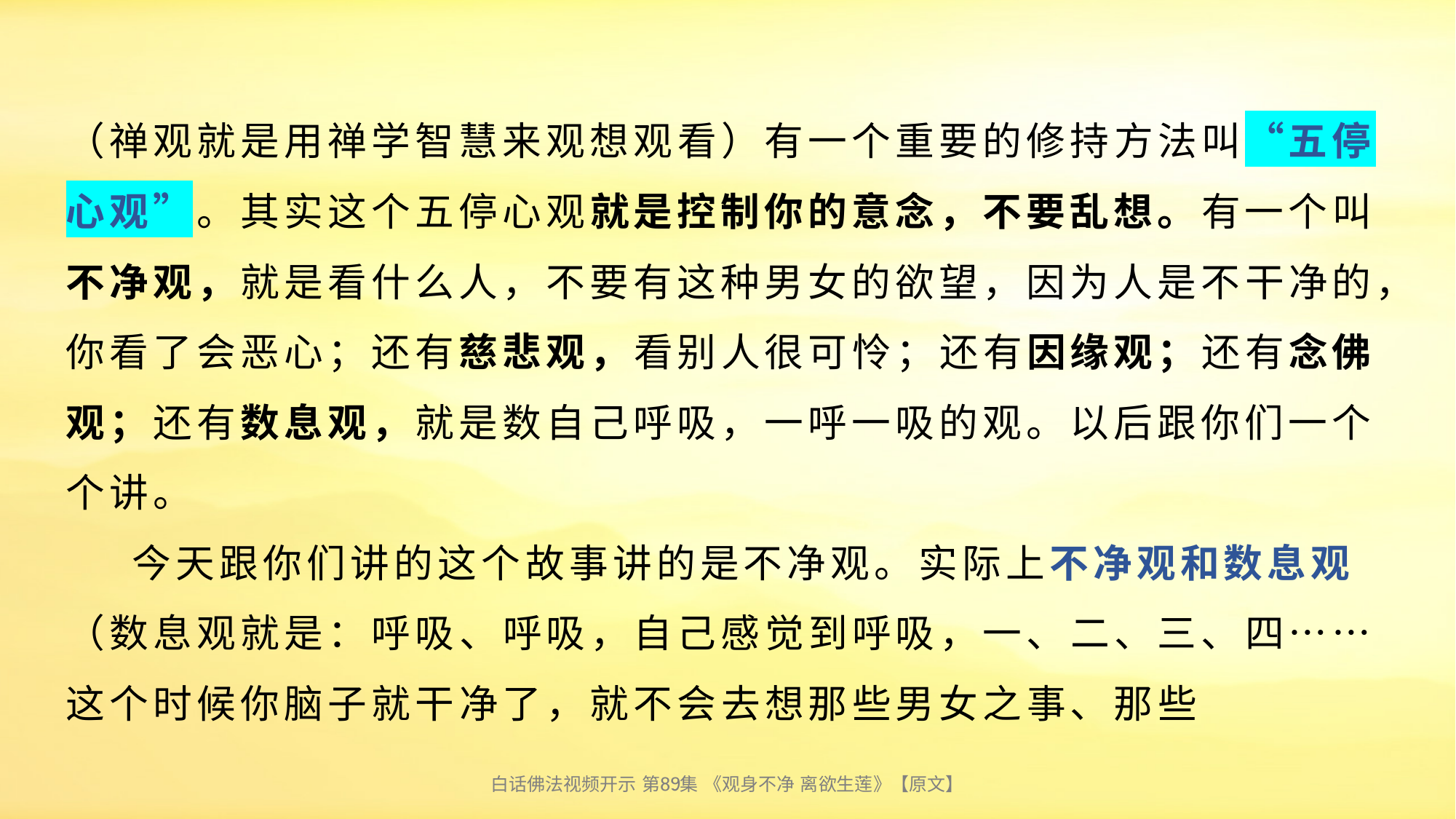

# （禅观就是用禅学智慧来观想观看）有一个重要的修持方法叫“五停心观”。其实这个五停心观就是控制你的意念，不要乱想。有一个叫不净观，就是看什么人，不要有这种男女的欲望，因为人是不干净的，你看了会恶心；还有慈悲观，看别人很可怜；还有因缘观；还有念佛观；还有数息观，就是数自己呼吸，一呼一吸的观。以后跟你们一个个讲。 今天跟你们讲的这个故事讲的是不净观。实际上不净观和数息观（数息观就是：呼吸、呼吸，自己感觉到呼吸，一、二、三、四……这个时候你脑子就干净了，就不会去想那些男女之事、那些
白话佛法视频开示 第89集 《观身不净 离欲生莲》【原文】